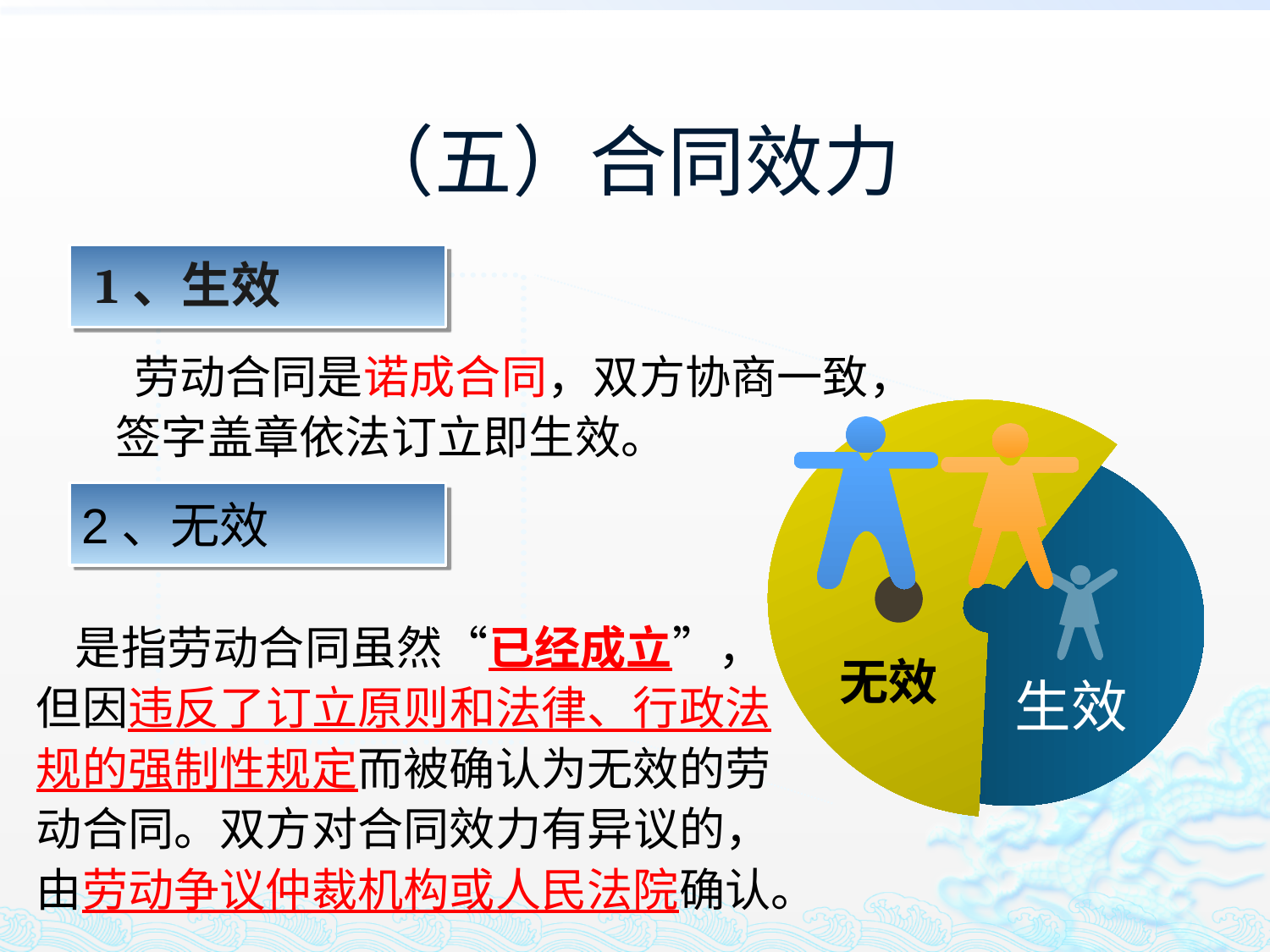

# （五）合同效力

1、生效

   劳动合同是诺成合同，双方协商一致，签字盖章依法订立即生效。

2、无效

     是指劳动合同虽然“已经成立”，但因违反了订立原则和法律、行政法规的强制性规定而被确认为无效的劳动合同。双方对合同效力有异议的，由劳动争议仲裁机构或人民法院确认。
无效
生效